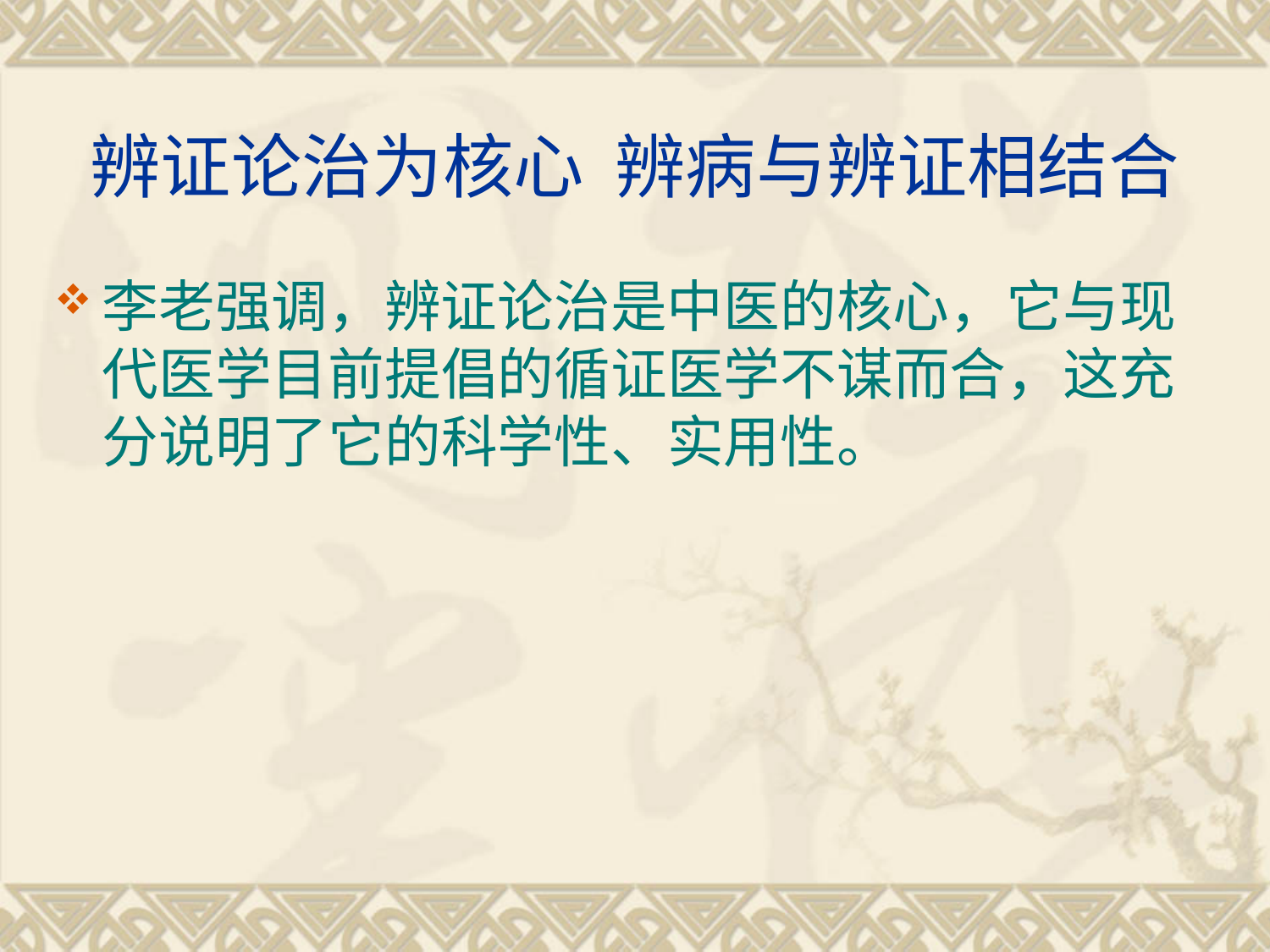

# 辨证论治为核心  辨病与辨证相结合
李老强调，辨证论治是中医的核心，它与现代医学目前提倡的循证医学不谋而合，这充分说明了它的科学性、实用性。